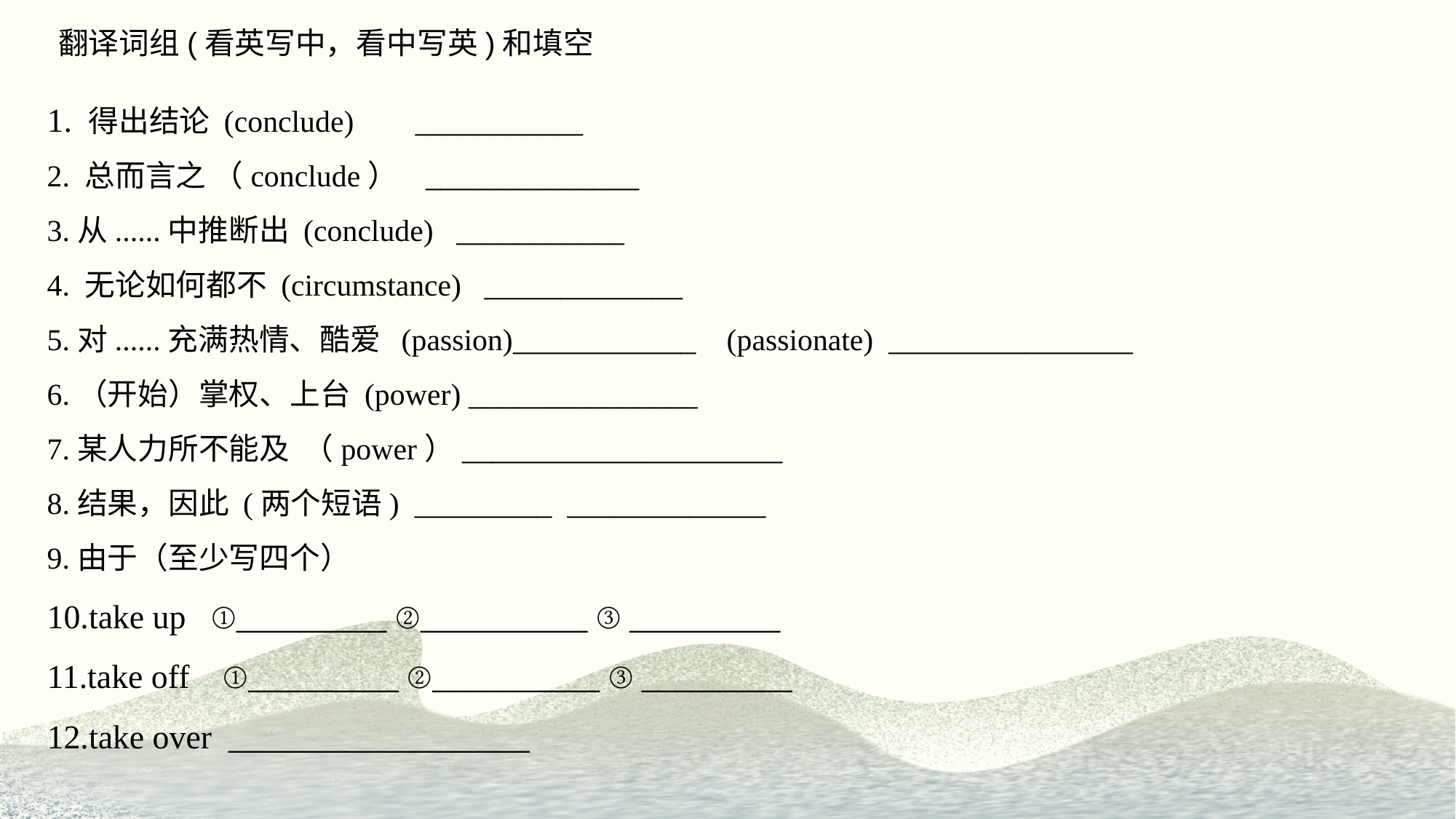

翻译词组(看英写中，看中写英)和填空
1. 得出结论 (conclude)        ___________
2. 总而言之 （conclude）   ______________
3.从......中推断出 (conclude)   ___________
4. 无论如何都不 (circumstance)   _____________
5.对......充满热情、酷爱  (passion)____________    (passionate)  ________________
6.（开始）掌权、上台 (power) _______________
7.某人力所不能及  （power）_____________________
8.结果，因此 (两个短语)  _________  _____________
9.由于（至少写四个）
10.take up   ①_________ ②__________ ③ _________
11.take off    ①_________ ②__________ ③ _________
12.take over  __________________